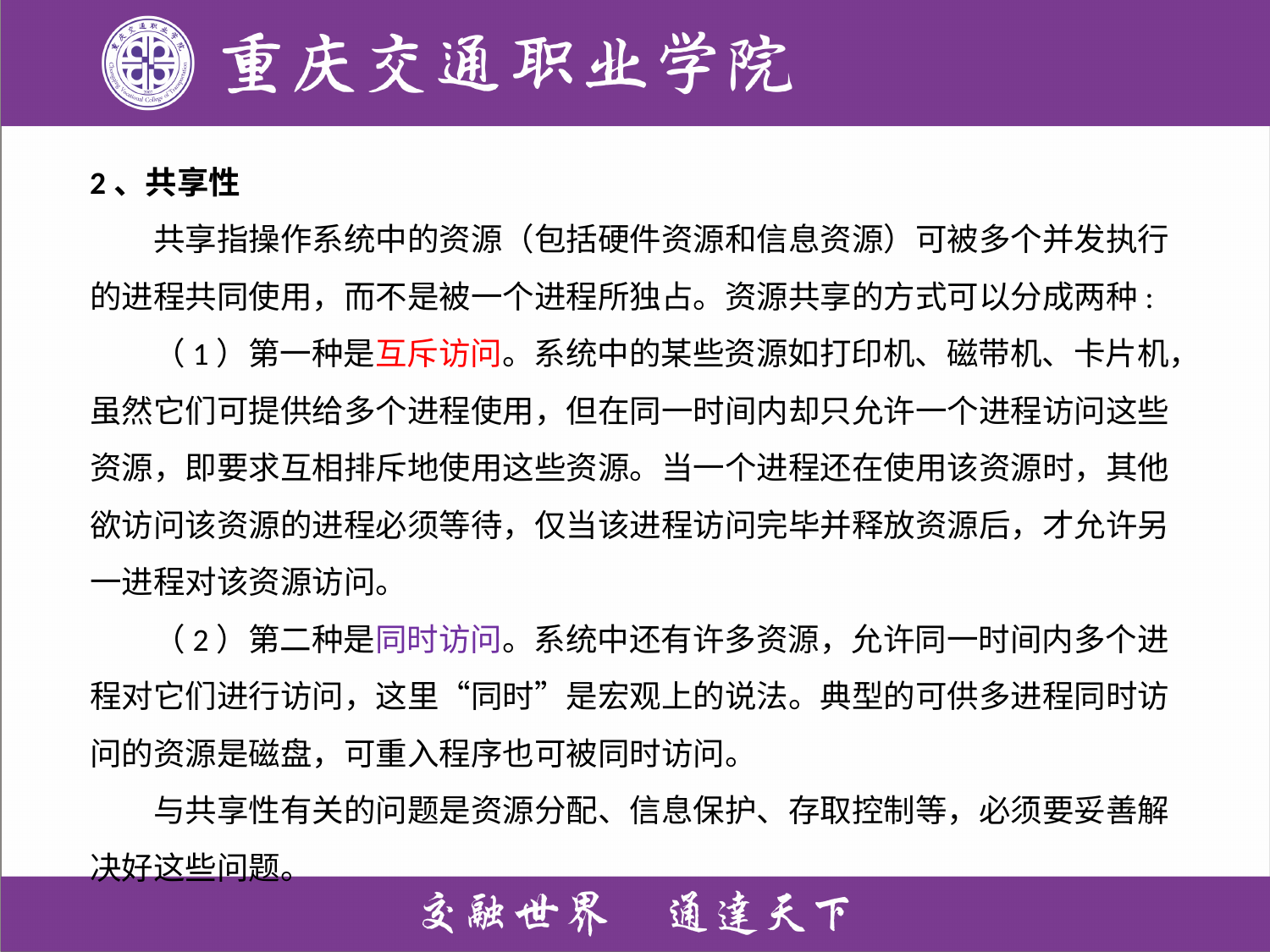

2、共享性
共享指操作系统中的资源（包括硬件资源和信息资源）可被多个并发执行的进程共同使用，而不是被一个进程所独占。资源共享的方式可以分成两种:
（1）第一种是互斥访问。系统中的某些资源如打印机、磁带机、卡片机，虽然它们可提供给多个进程使用，但在同一时间内却只允许一个进程访问这些资源，即要求互相排斥地使用这些资源。当一个进程还在使用该资源时，其他欲访问该资源的进程必须等待，仅当该进程访问完毕并释放资源后，才允许另一进程对该资源访问。
（2）第二种是同时访问。系统中还有许多资源，允许同一时间内多个进程对它们进行访问，这里“同时”是宏观上的说法。典型的可供多进程同时访问的资源是磁盘，可重入程序也可被同时访问。
与共享性有关的问题是资源分配、信息保护、存取控制等，必须要妥善解决好这些问题。